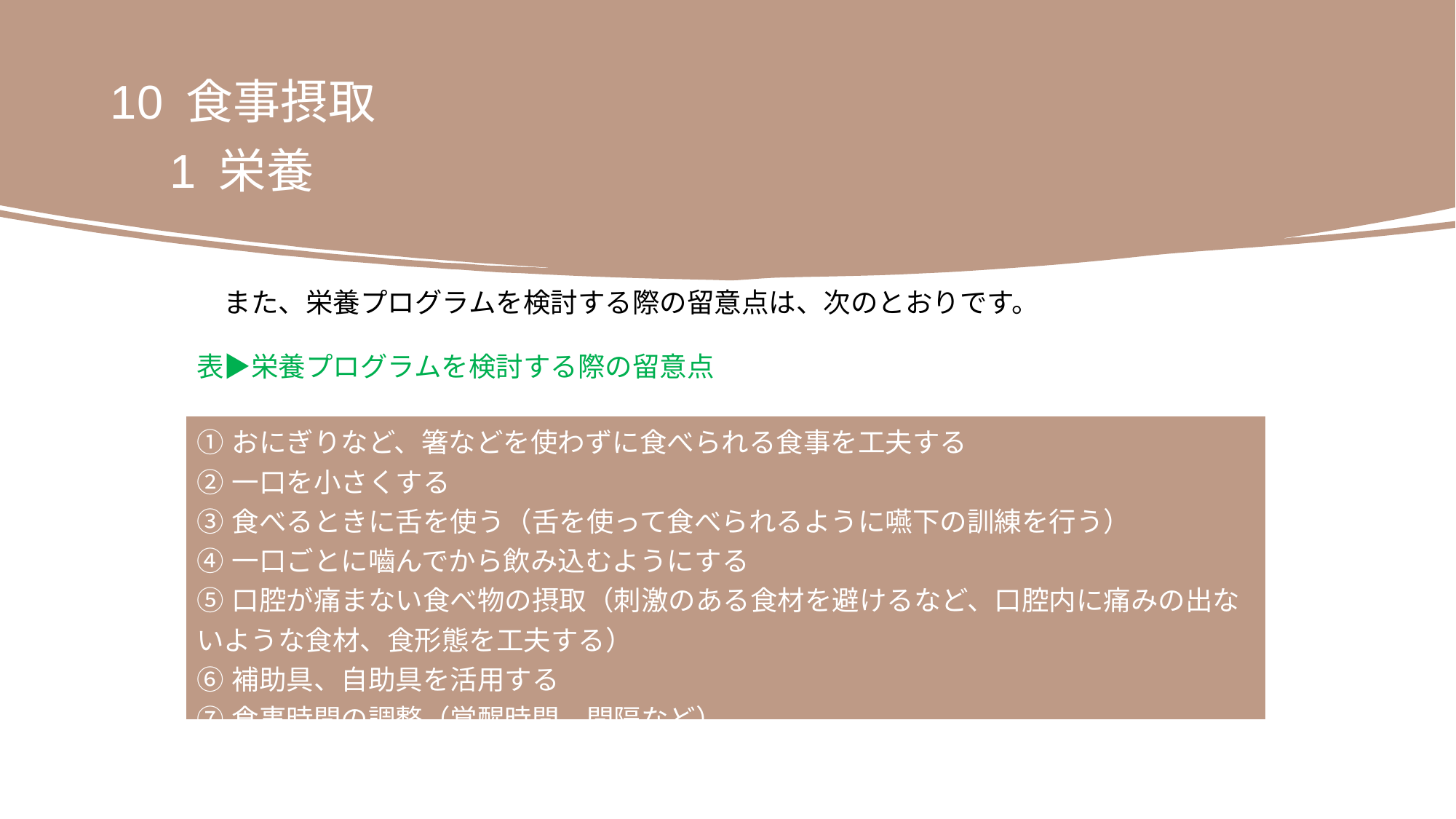

10 食事摂取
　1 栄養

　また、栄養プログラムを検討する際の留意点は、次のとおりです。

表▶栄養プログラムを検討する際の留意点
| ①おにぎりなど、箸などを使わずに食べられる食事を工夫する ②一口を小さくする ③食べるときに舌を使う（舌を使って食べられるように嚥下の訓練を行う） ④一口ごとに嚙んでから飲み込むようにする ⑤口腔が痛まない食べ物の摂取（刺激のある食材を避けるなど、口腔内に痛みの出ないような食材、食形態を工夫する） ⑥補助具、自助具を活用する ⑦食事時間の調整（覚醒時間、間隔など） ⑧食事環境、雰囲気の配慮（静かさ、急かされない、音楽、ゆったりした環境など） |
| --- |